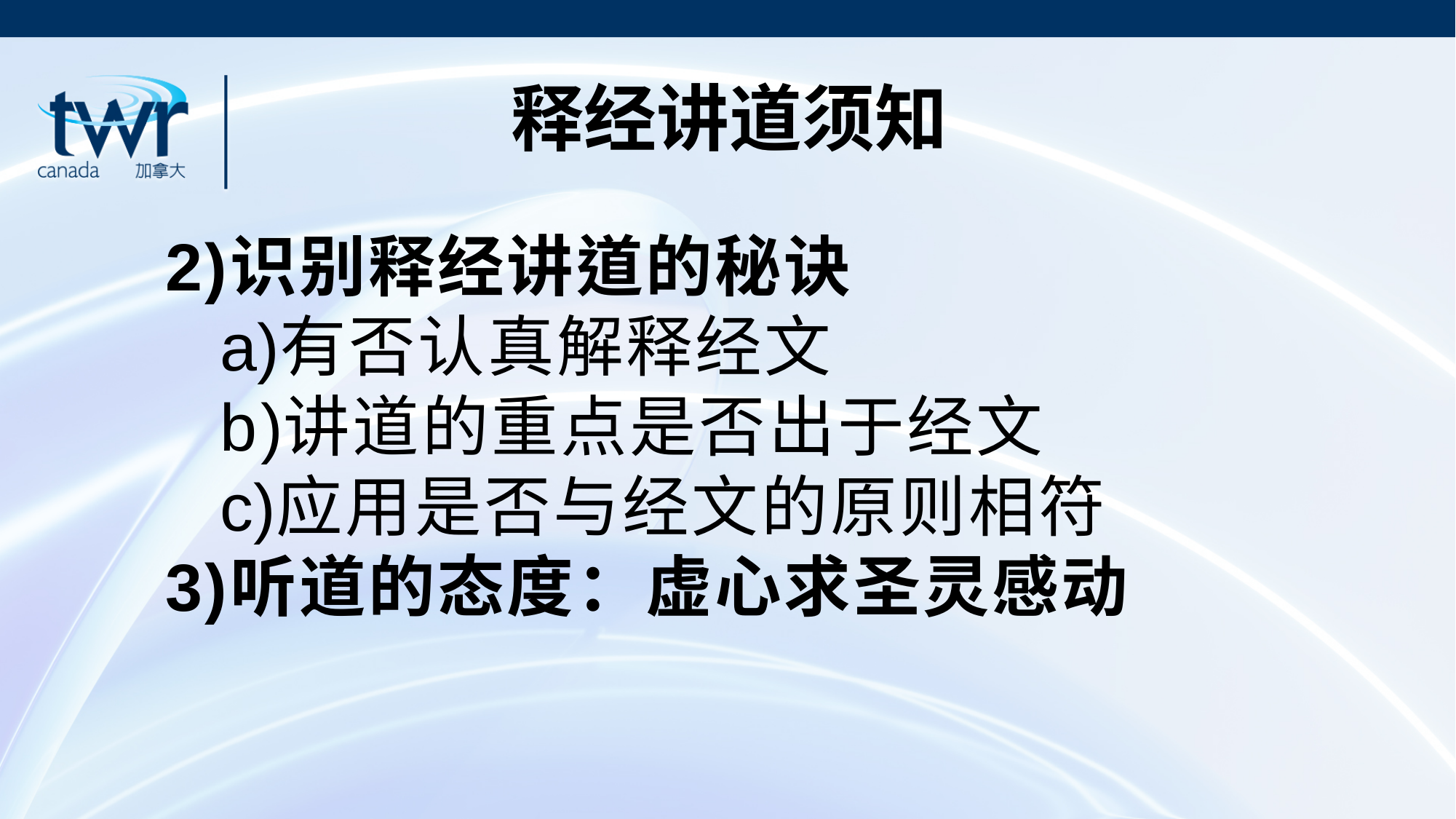

释经讲道须知
识别释经讲道的秘诀
有否认真解释经文
讲道的重点是否出于经文
应用是否与经文的原则相符
听道的态度：虚心求圣灵感动